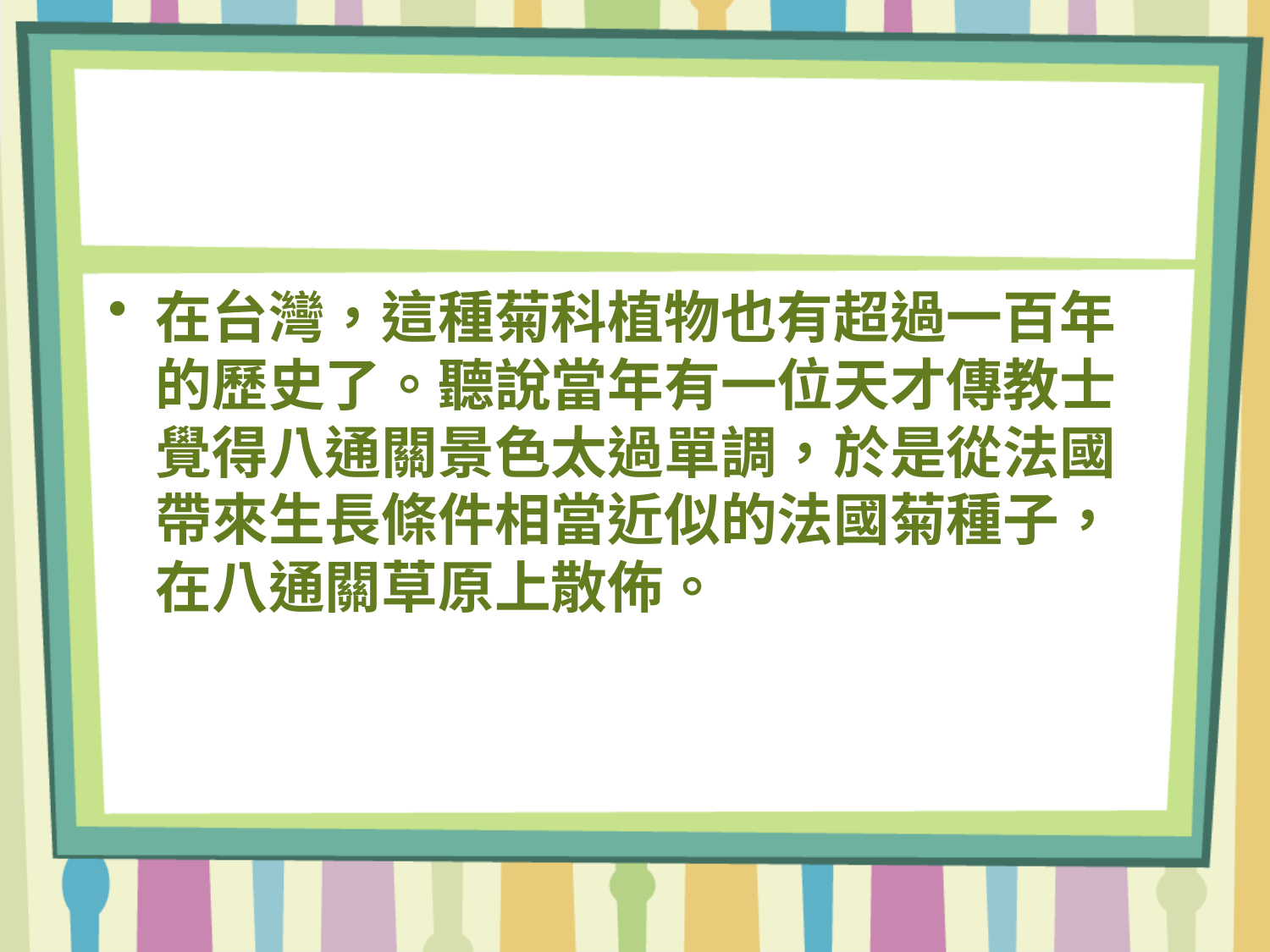

#
在台灣，這種菊科植物也有超過一百年的歷史了。聽說當年有一位天才傳教士覺得八通關景色太過單調，於是從法國帶來生長條件相當近似的法國菊種子，在八通關草原上散佈。